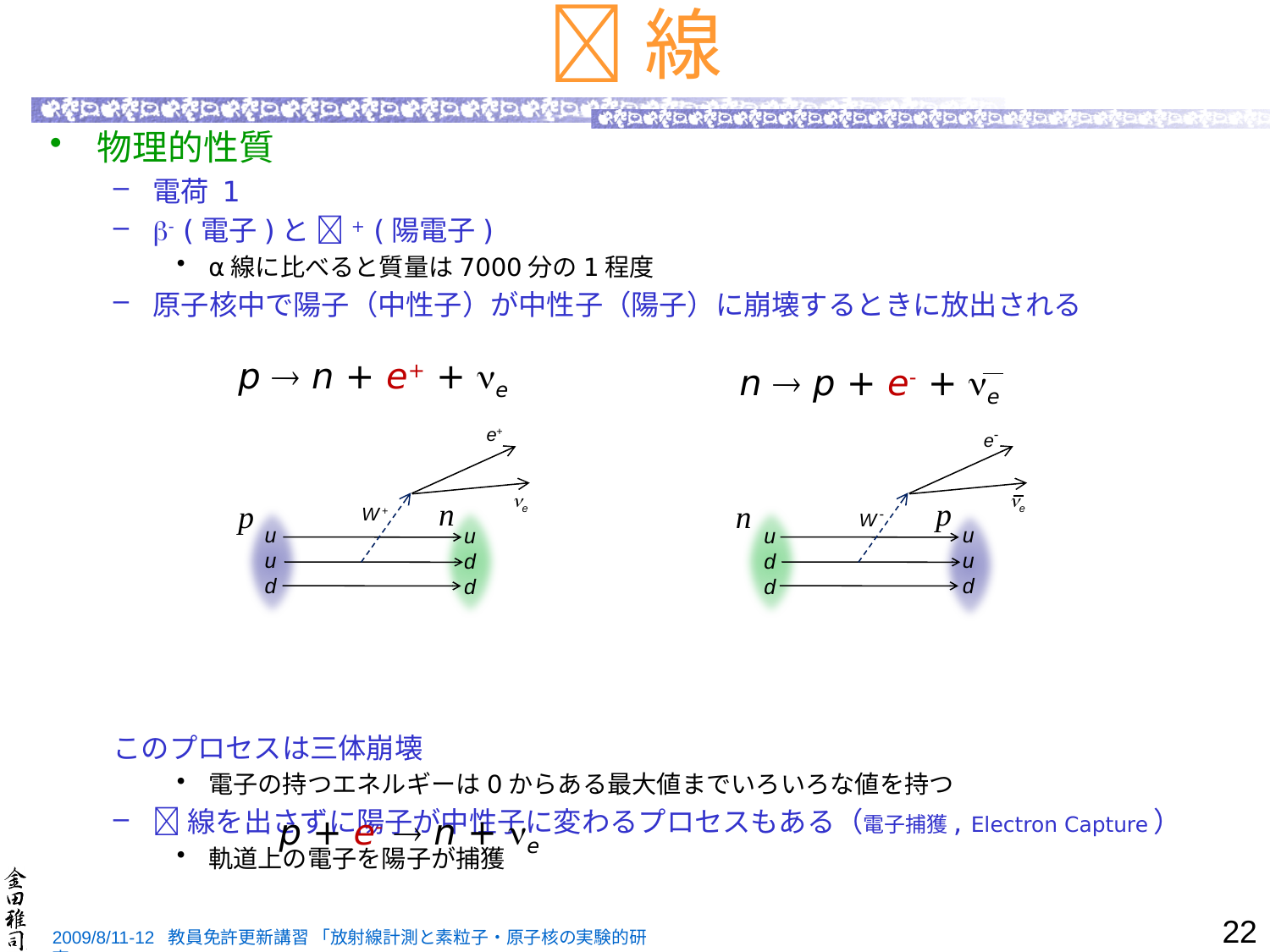

# β線
物理的性質
電荷 1
β- (電子)と β+ (陽電子)
α線に比べると質量は7000分の1程度
原子核中で陽子（中性子）が中性子（陽子）に崩壊するときに放出される

このプロセスは三体崩壊
電子の持つエネルギーは0からある最大値までいろいろな値を持つ
β線を出さずに陽子が中性子に変わるプロセスもある（電子捕獲, Electron Capture）
軌道上の電子を陽子が捕獲

空いた軌道に上の軌道が電子が移動する際にX線(電磁波)が放出される

p → n + e+ + νe
n → p + e- + νe
e+
νe
n
p
W +

u
u
d
u
d
d
e-
νe
p
n
W -

u
u
d
u
d
d
p + e- → n + νe
22
2009/8/11-12  教員免許更新講習 「放射線計測と素粒子・原子核の実験的研究」